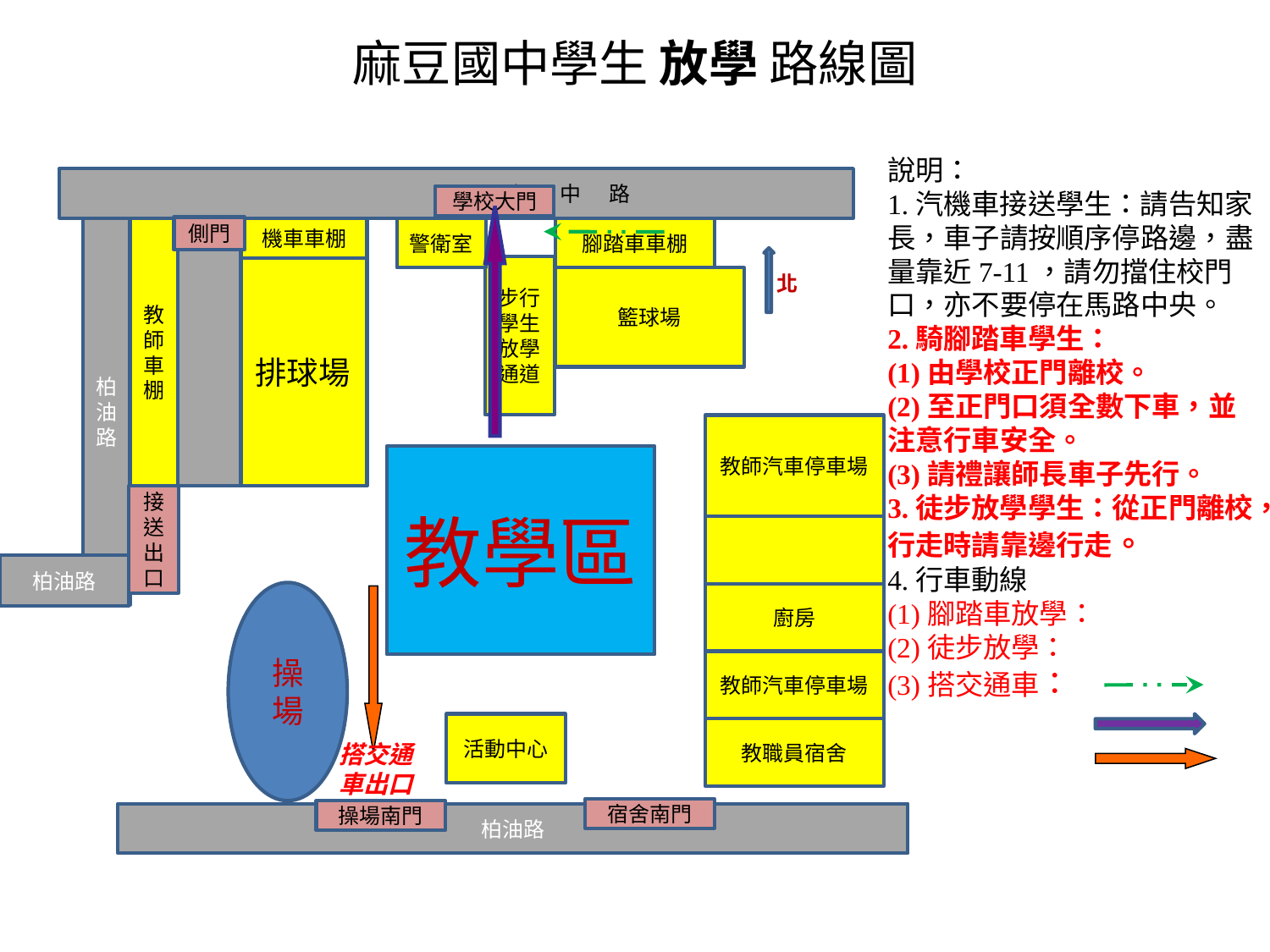

麻豆國中學生 放學 路線圖
說明：
1.汽機車接送學生：請告知家長，車子請按順序停路邊，盡量靠近7-11，請勿擋住校門口，亦不要停在馬路中央。
2.騎腳踏車學生：
(1)由學校正門離校。
(2)至正門口須全數下車，並注意行車安全。
(3)請禮讓師長車子先行。
3.徒步放學學生：從正門離校，行走時請靠邊行走。
4.行車動線
(1)腳踏車放學：
(2)徒步放學：
(3)搭交通車：

                                                興      中      路
學校大門

側門
柏油路
教師車棚

機車車棚
警衛室
腳踏車車棚

北

步行學生放學通道
排球場
籃球場
教師汽車停車場

廚房
教師汽車停車場
教職員宿舍
教學區
接送出口
柏油路
操場

活動中心

搭交通車出口

宿舍南門
操場南門
柏油路